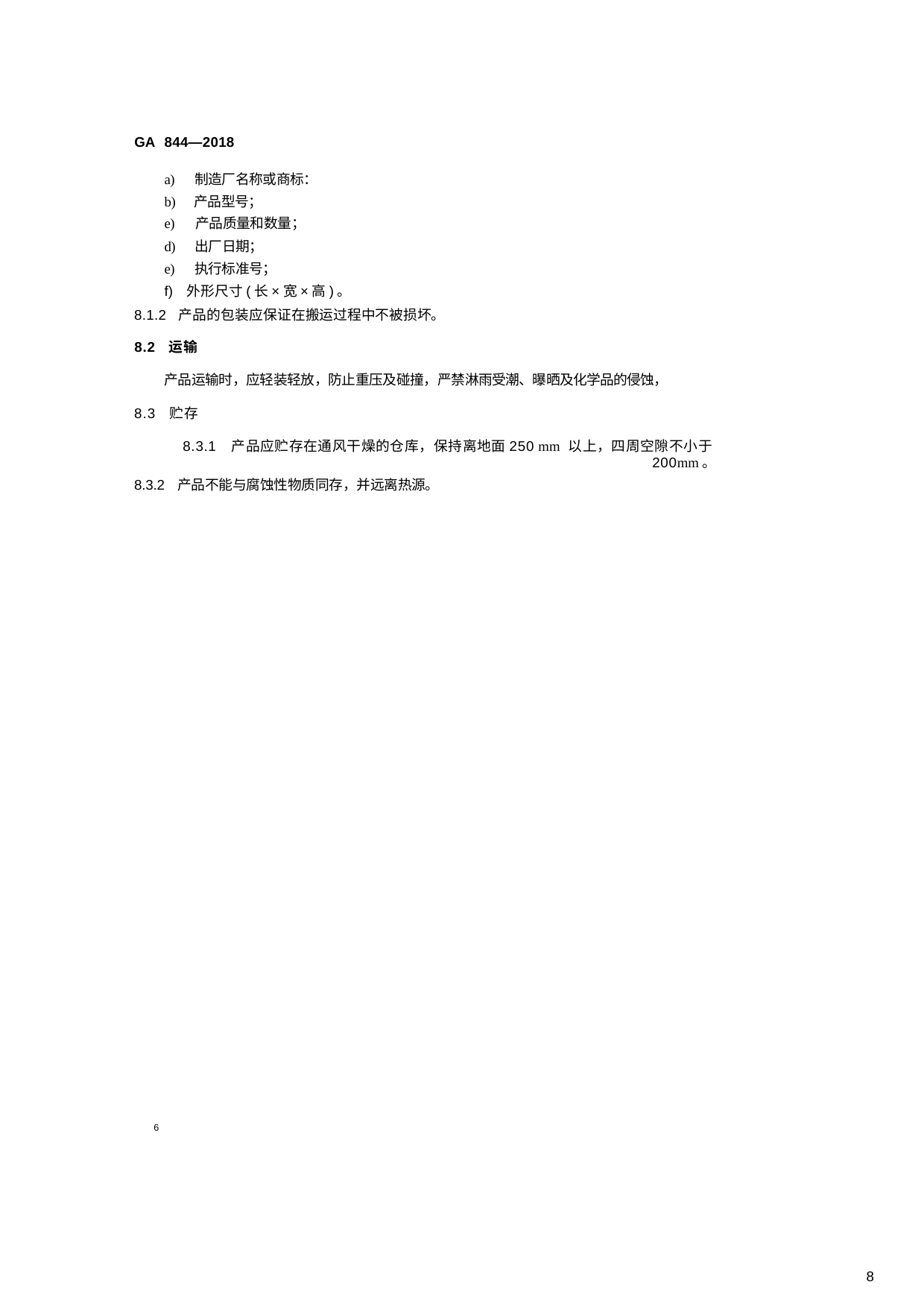

GA  844—2018
a)     制造厂名称或商标：
b)    产品型号；
e)    产品质量和数量；
d)    出厂日期；
e)     执行标准号；
f) 外形尺寸(长×宽×高)。
8.1.2 产品的包装应保证在搬运过程中不被损坏。
8.2 运输
产品运输时，应轻装轻放，防止重压及碰撞，严禁淋雨受潮、曝晒及化学品的侵蚀，
8.3 贮存
8.3.1 产品应贮存在通风干燥的仓库，保持离地面250 mm 以上，四周空隙不小于200mm。

8.3.2 产品不能与腐蚀性物质同存，并远离热源。

6

8